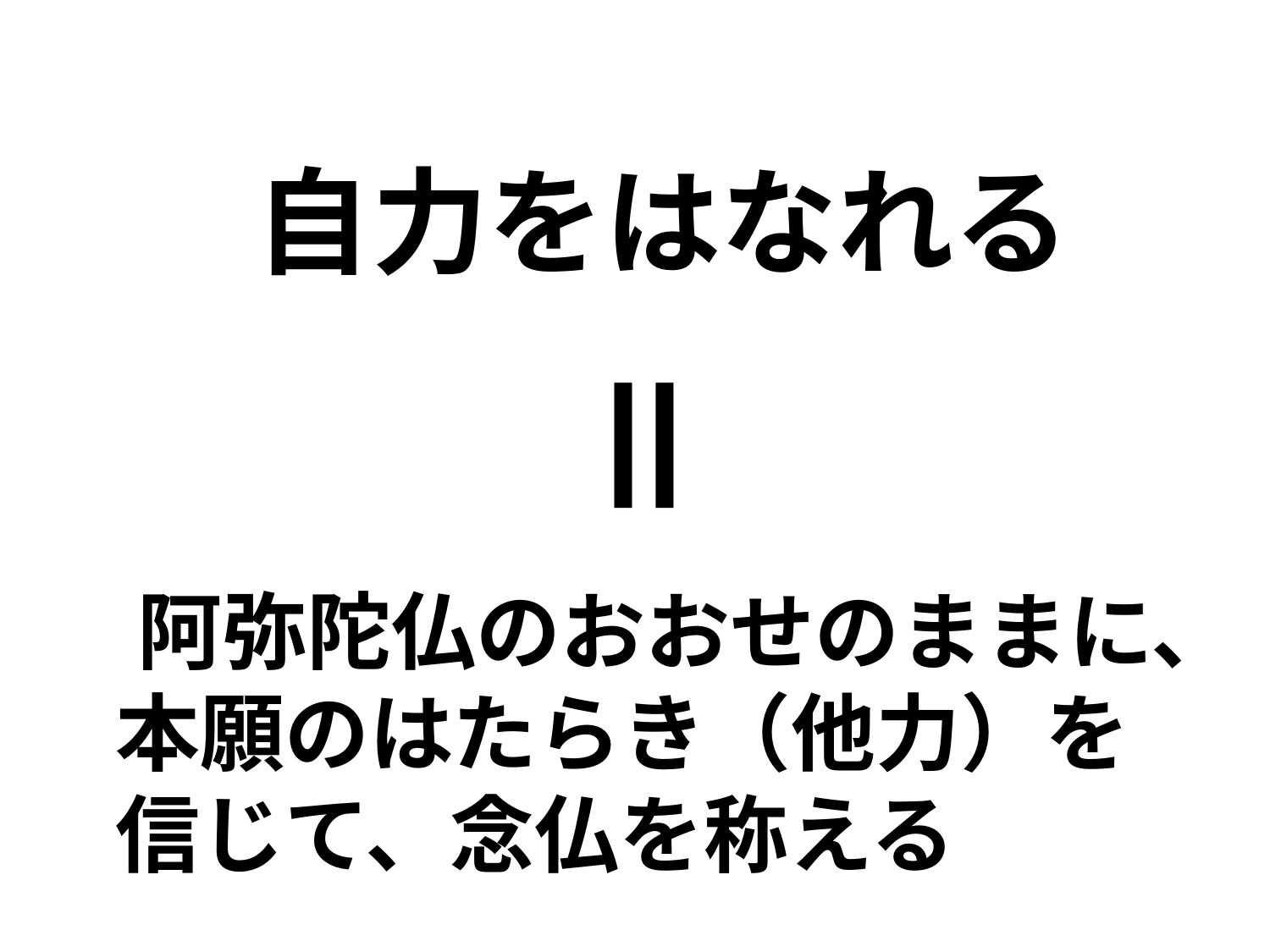

自力をはなれる
＝
阿弥陀仏のおおせのままに、
本願のはたらき（他力）を信じて、念仏を称える